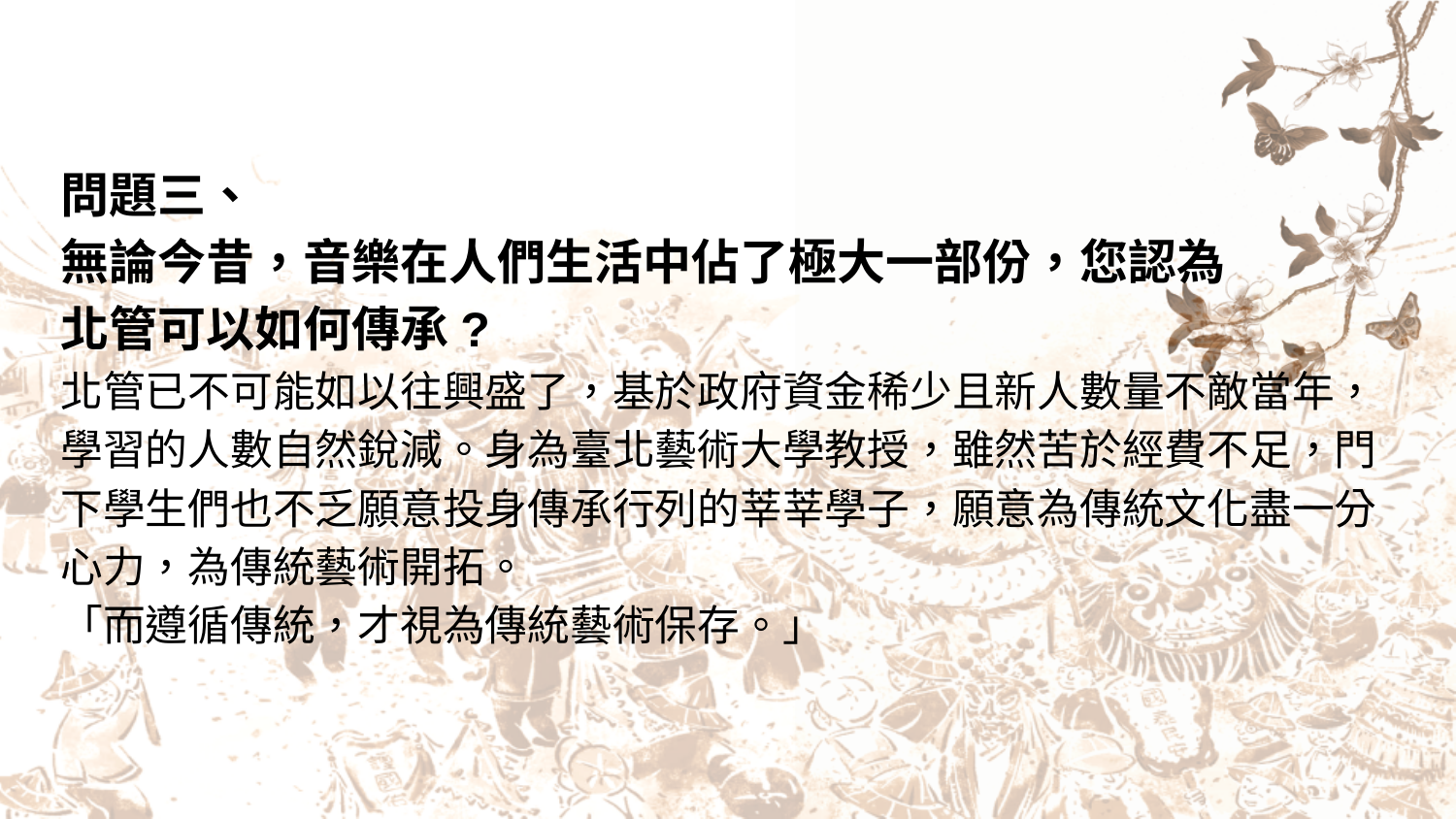

問題三、
無論今昔，音樂在人們生活中佔了極大一部份，您認為
北管可以如何傳承?
北管已不可能如以往興盛了，基於政府資金稀少且新人數量不敵當年，學習的人數自然銳減。身為臺北藝術大學教授，雖然苦於經費不足，門下學生們也不乏願意投身傳承行列的莘莘學子，願意為傳統文化盡一分心力，為傳統藝術開拓。
「而遵循傳統，才視為傳統藝術保存。」